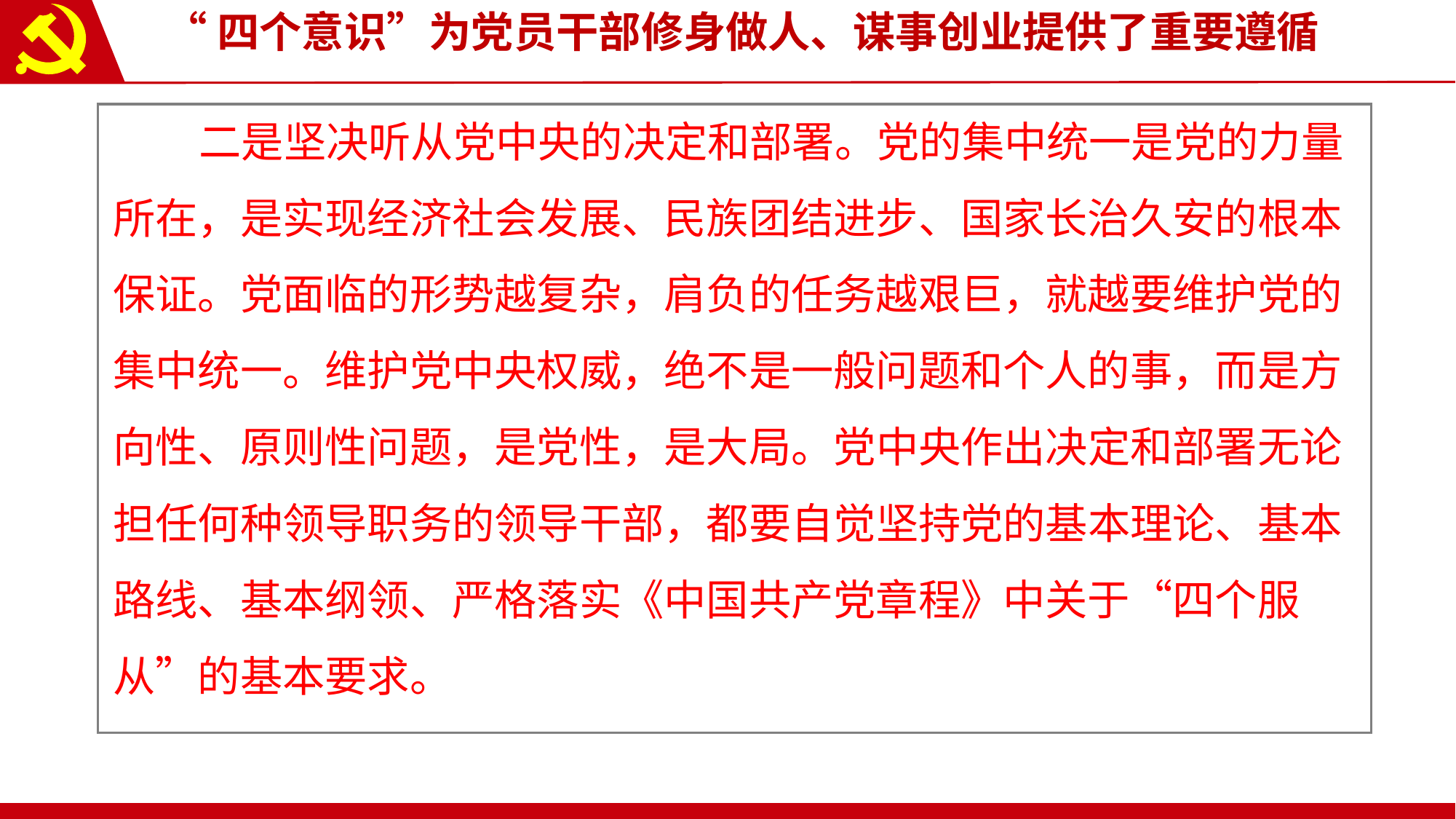

“四个意识”为党员干部修身做人、谋事创业提供了重要遵循
        二是坚决听从党中央的决定和部署。党的集中统一是党的力量所在，是实现经济社会发展、民族团结进步、国家长治久安的根本保证。党面临的形势越复杂，肩负的任务越艰巨，就越要维护党的集中统一。维护党中央权威，绝不是一般问题和个人的事，而是方向性、原则性问题，是党性，是大局。党中央作出决定和部署无论担任何种领导职务的领导干部，都要自觉坚持党的基本理论、基本路线、基本纲领、严格落实《中国共产党章程》中关于“四个服从”的基本要求。